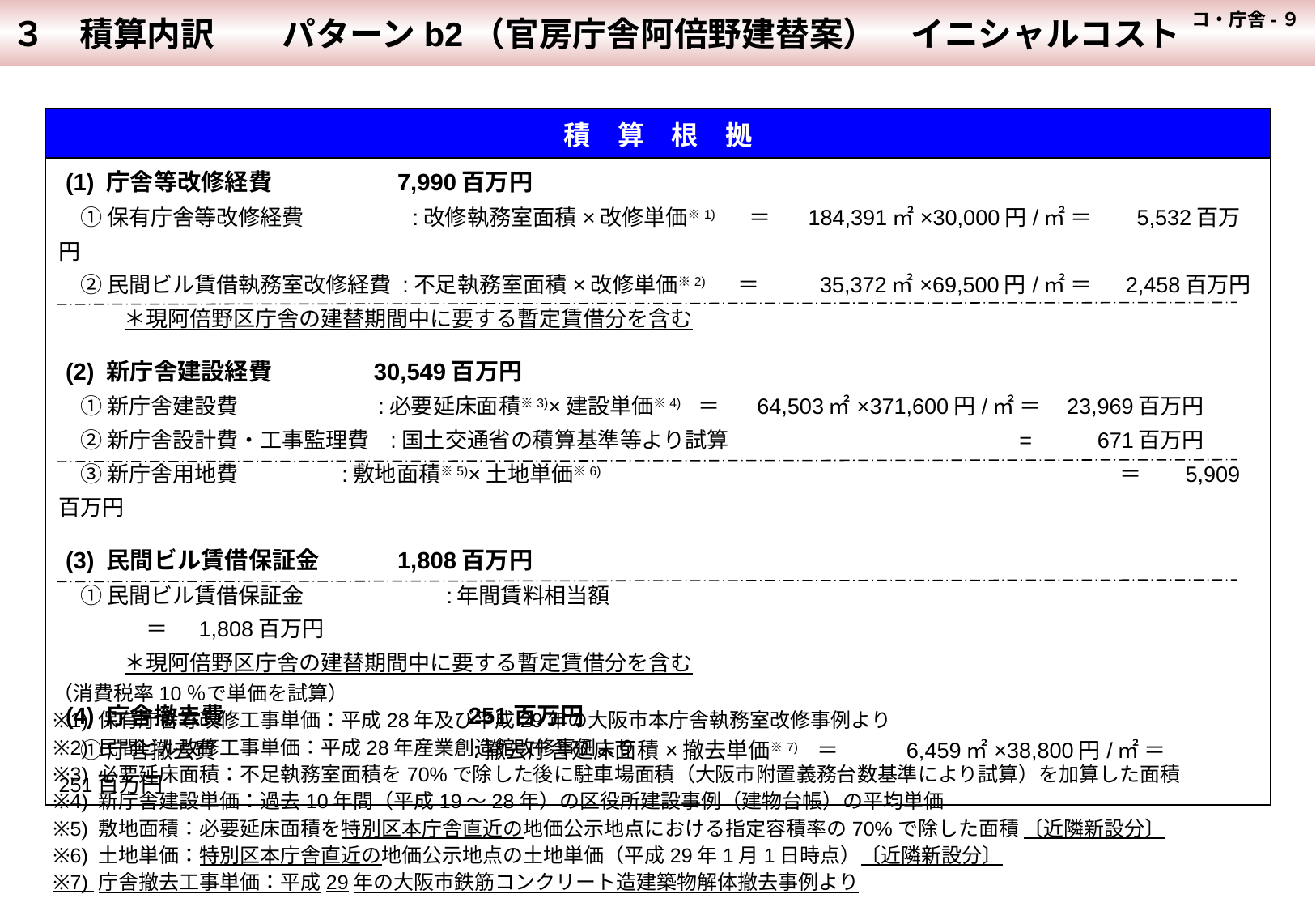

３　積算内訳　　パターンb2（官房庁舎阿倍野建替案）　イニシャルコスト
コ・庁舎-９
| 積　算　根　拠 |
| --- |
| (1) 庁舎等改修経費　　　　　7,990百万円 　① 保有庁舎等改修経費 　　　　 :改修執務室面積×改修単価※1)　　 ＝ 　 　184,391㎡×30,000円/㎡ ＝ 　 5,532百万円 　② 民間ビル賃借執務室改修経費 :不足執務室面積×改修単価※2) 　　＝ 　　 35,372㎡×69,500円/㎡ ＝ 2,458百万円 　　　＊現阿倍野区庁舎の建替期間中に要する暫定賃借分を含む (2) 新庁舎建設経費　　　　30,549百万円 　① 新庁舎建設費 　 　　 :必要延床面積※3)×建設単価※4) ＝　 64,503㎡×371,600円/㎡ ＝ 23,969百万円 　② 新庁舎設計費・工事監理費 :国土交通省の積算基準等より試算 　 　　 　 　 = 　 671百万円 　③ 新庁舎用地費 :敷地面積※5)×土地単価※6) 　　　　　　　　　　　　　　　　　　 　 　 　＝ 　 5,909百万円 (3) 民間ビル賃借保証金　　　1,808百万円 　① 民間ビル賃借保証金 　　　　　　:年間賃料相当額　　　　　　　　　　　　　　　　　　　　　　　　　　　　　　　　　　　＝ 1,808百万円 　　　＊現阿倍野区庁舎の建替期間中に要する暫定賃借分を含む (4) 庁舎撤去費　　　　　　　　　　251百万円 　① 庁舎撤去費 　　　　　　　　　　　 :撤去庁舎延床面積×撤去単価※7) 　＝ 　 　 6,459㎡×38,800円/㎡ ＝ 　 　251百万円 |

（消費税率10％で単価を試算）
※1) 保有庁舎等改修工事単価：平成28年及び平成29年の大阪市本庁舎執務室改修事例より
※2) 民間ビル改修工事単価：平成28年産業創造館改修事例より
※3) 必要延床面積：不足執務室面積を70%で除した後に駐車場面積（大阪市附置義務台数基準により試算）を加算した面積
※4) 新庁舎建設単価：過去10年間（平成19～28年）の区役所建設事例（建物台帳）の平均単価
※5) 敷地面積：必要延床面積を特別区本庁舎直近の地価公示地点における指定容積率の70%で除した面積 〔近隣新設分〕
※6) 土地単価：特別区本庁舎直近の地価公示地点の土地単価（平成29年1月1日時点）〔近隣新設分〕
※7) 庁舎撤去工事単価：平成29年の大阪市鉄筋コンクリート造建築物解体撤去事例より